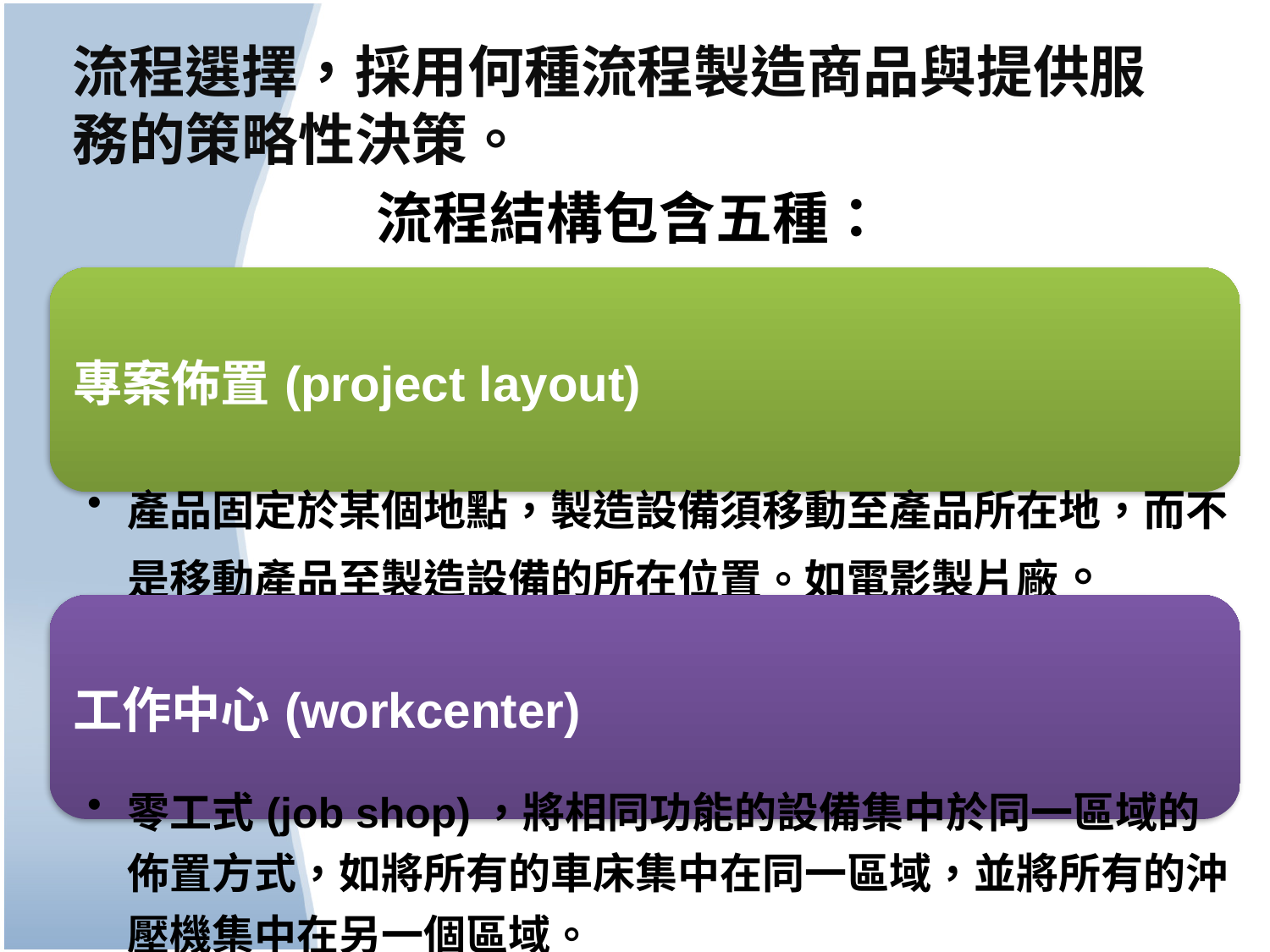

流程選擇，採用何種流程製造商品與提供服務的策略性決策。
流程結構包含五種：
專案佈置(project layout)
產品固定於某個地點，製造設備須移動至產品所在地，而不是移動產品至製造設備的所在位置。如電影製片廠。
工作中心(workcenter)
零工式(job shop)，將相同功能的設備集中於同一區域的佈置方式，如將所有的車床集中在同一區域，並將所有的沖壓機集中在另一個區域。